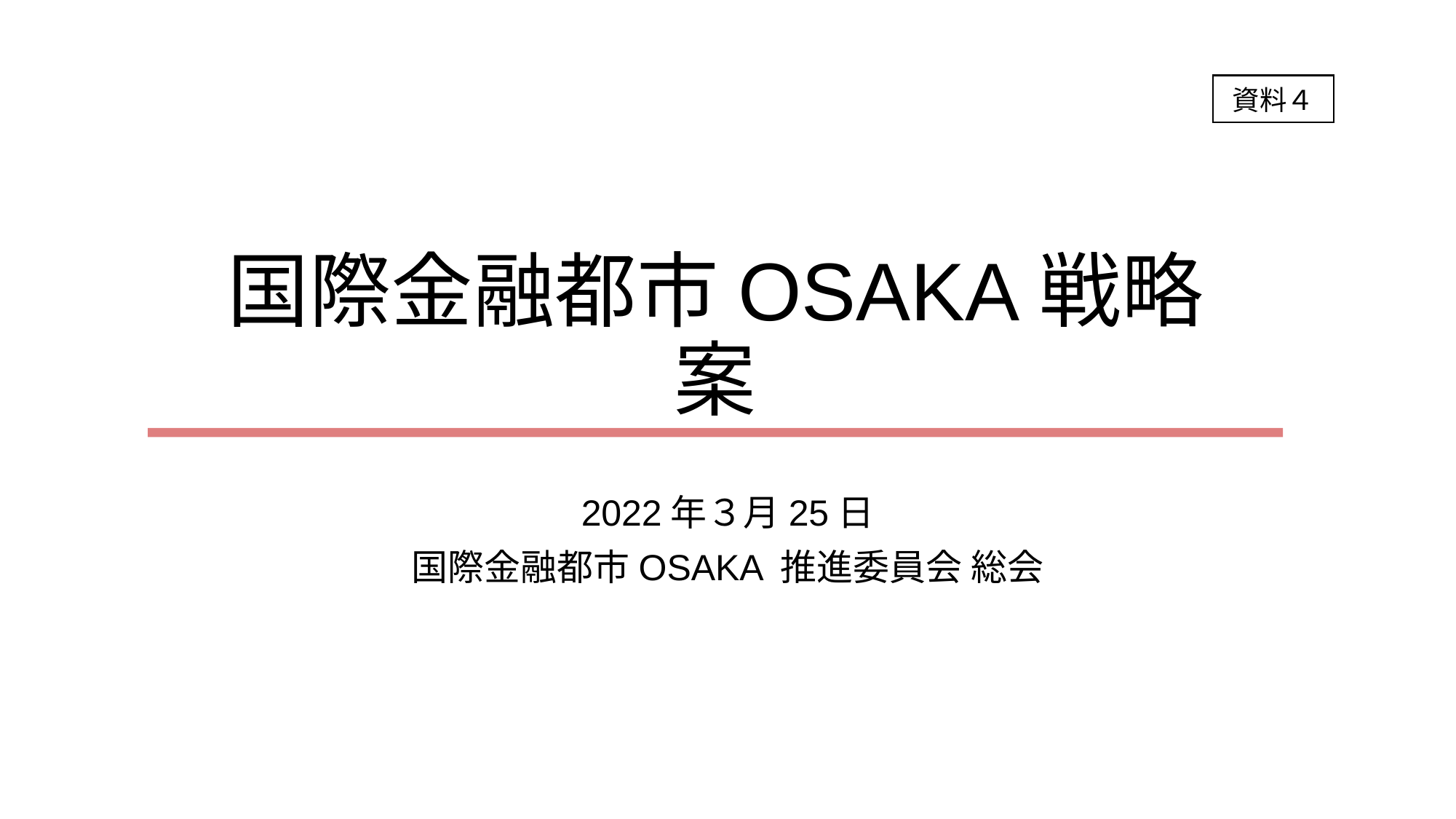

資料４
# 国際金融都市OSAKA戦略 案

2022年３月25日
国際金融都市OSAKA 推進委員会 総会